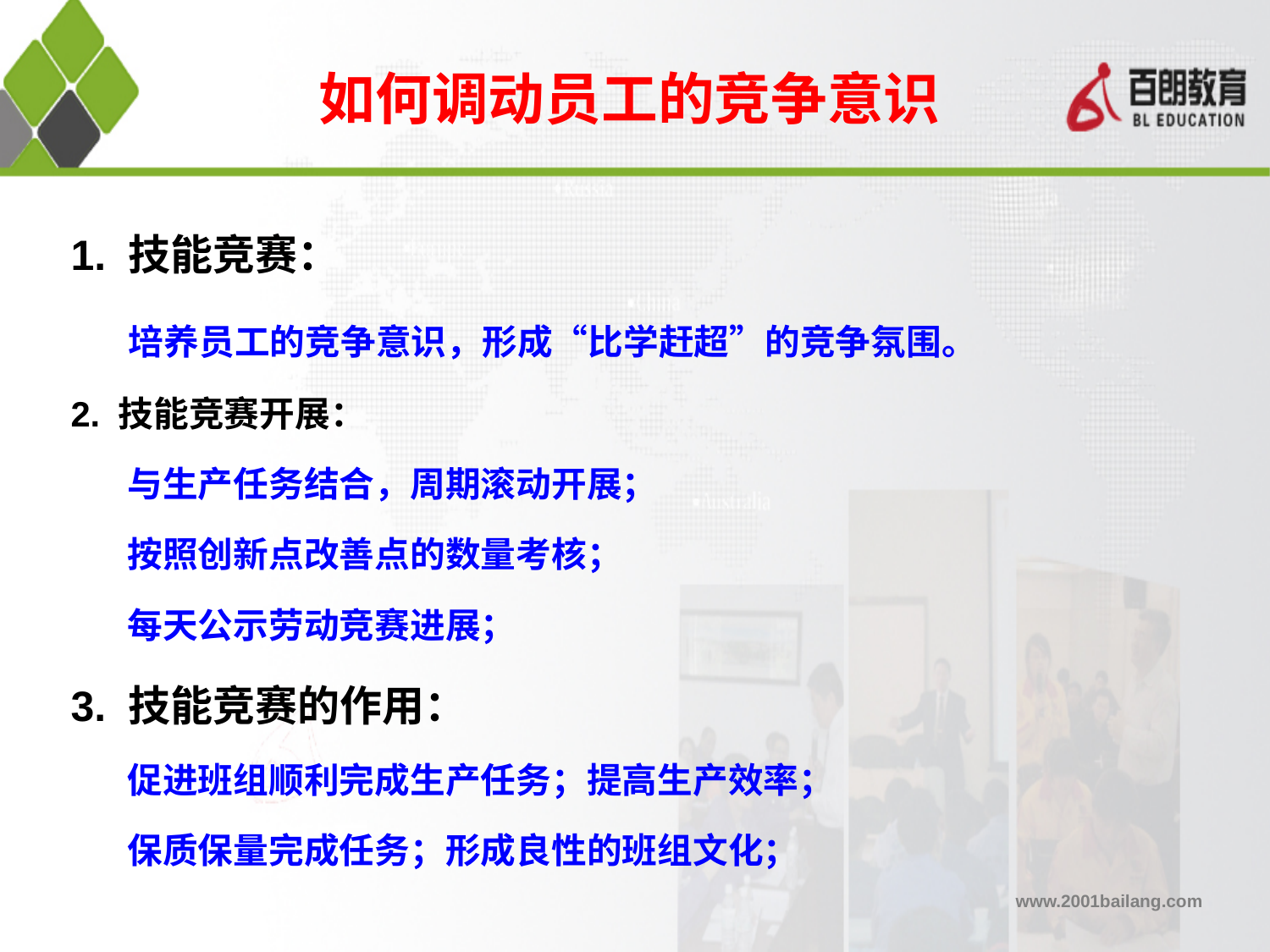

如何调动员工的竞争意识
1. 技能竞赛：
     培养员工的竞争意识，形成“比学赶超”的竞争氛围。
2. 技能竞赛开展：
      与生产任务结合，周期滚动开展；
      按照创新点改善点的数量考核；
      每天公示劳动竞赛进展；
3. 技能竞赛的作用：
      促进班组顺利完成生产任务；提高生产效率；
      保质保量完成任务；形成良性的班组文化；